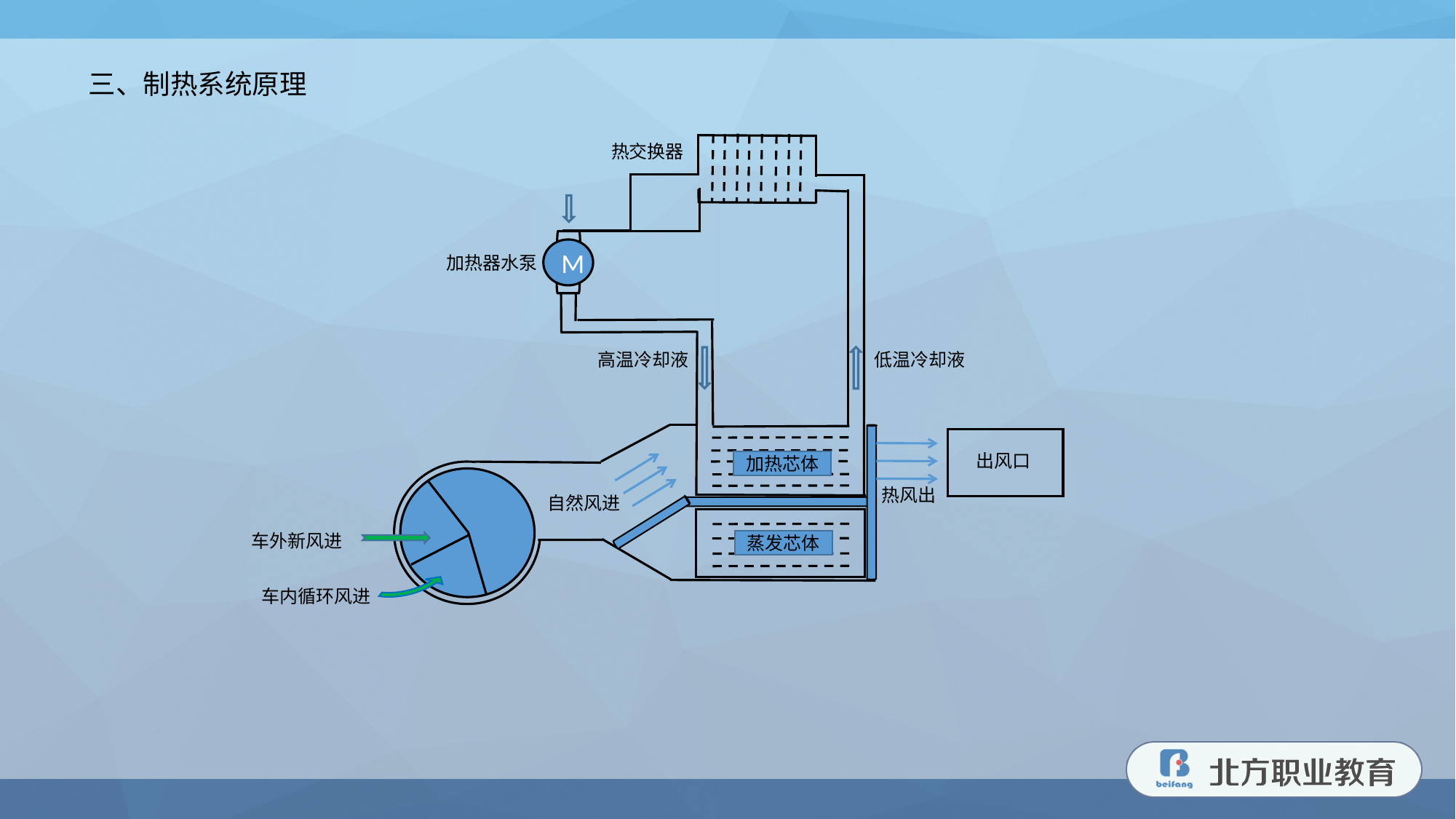

三、制热系统原理
热交换器

M
加热器水泵

高温冷却液
低温冷却液

出风口
加热芯体

热风出

自然风进

车外新风进

蒸发芯体

车内循环风进